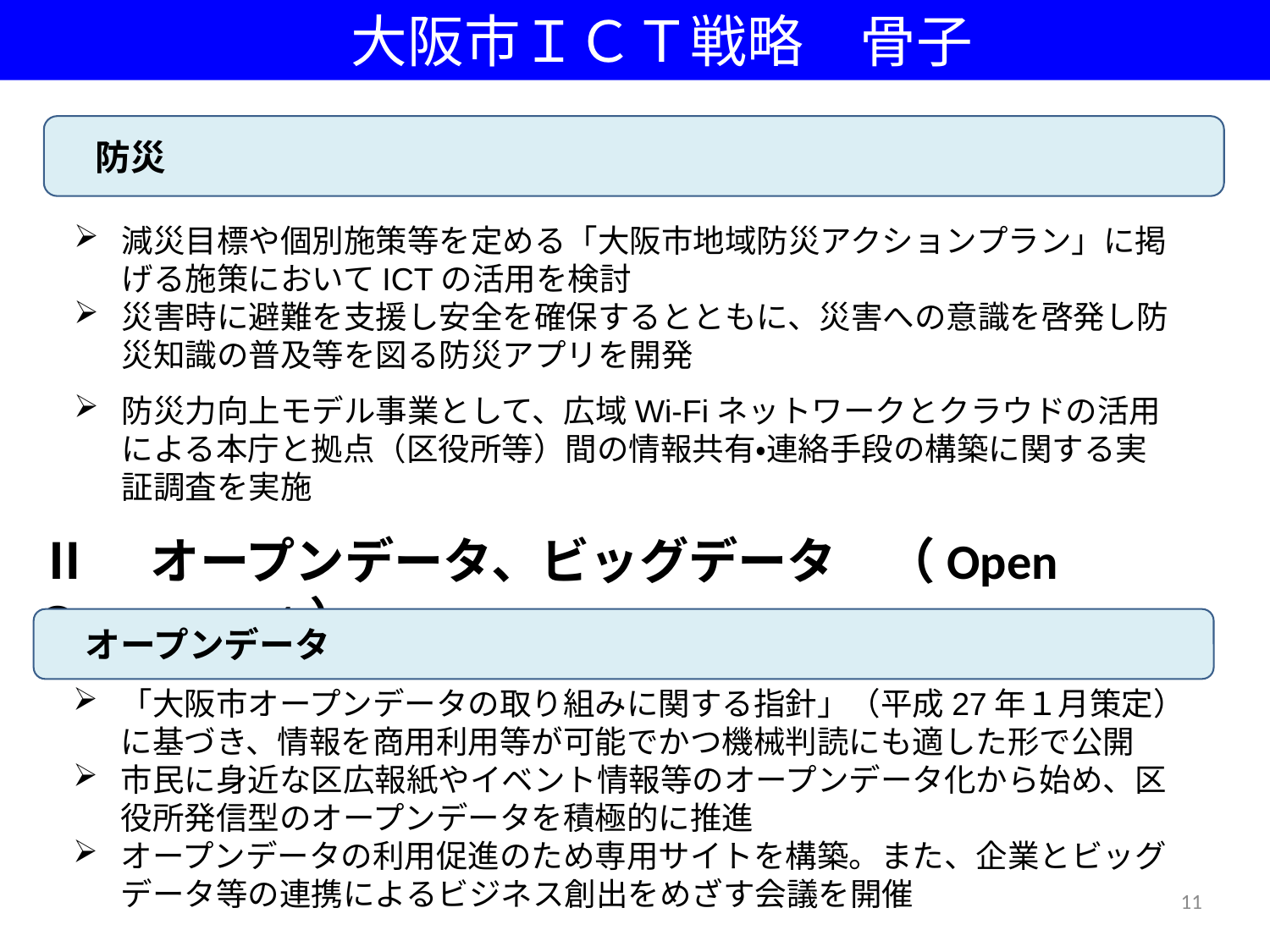

大阪市ＩＣＴ戦略　骨子
　防災
減災目標や個別施策等を定める「大阪市地域防災アクションプラン」に掲げる施策においてICTの活用を検討
災害時に避難を支援し安全を確保するとともに、災害への意識を啓発し防災知識の普及等を図る防災アプリを開発
防災力向上モデル事業として、広域Wi-Fiネットワークとクラウドの活用による本庁と拠点（区役所等）間の情報共有・連絡手段の構築に関する実証調査を実施
Ⅱ　オープンデータ、ビッグデータ　（Open Government）
　オープンデータ
「大阪市オープンデータの取り組みに関する指針」（平成27年１月策定）に基づき、情報を商用利用等が可能でかつ機械判読にも適した形で公開
市民に身近な区広報紙やイベント情報等のオープンデータ化から始め、区役所発信型のオープンデータを積極的に推進
オープンデータの利用促進のため専用サイトを構築。また、企業とビッグデータ等の連携によるビジネス創出をめざす会議を開催
11